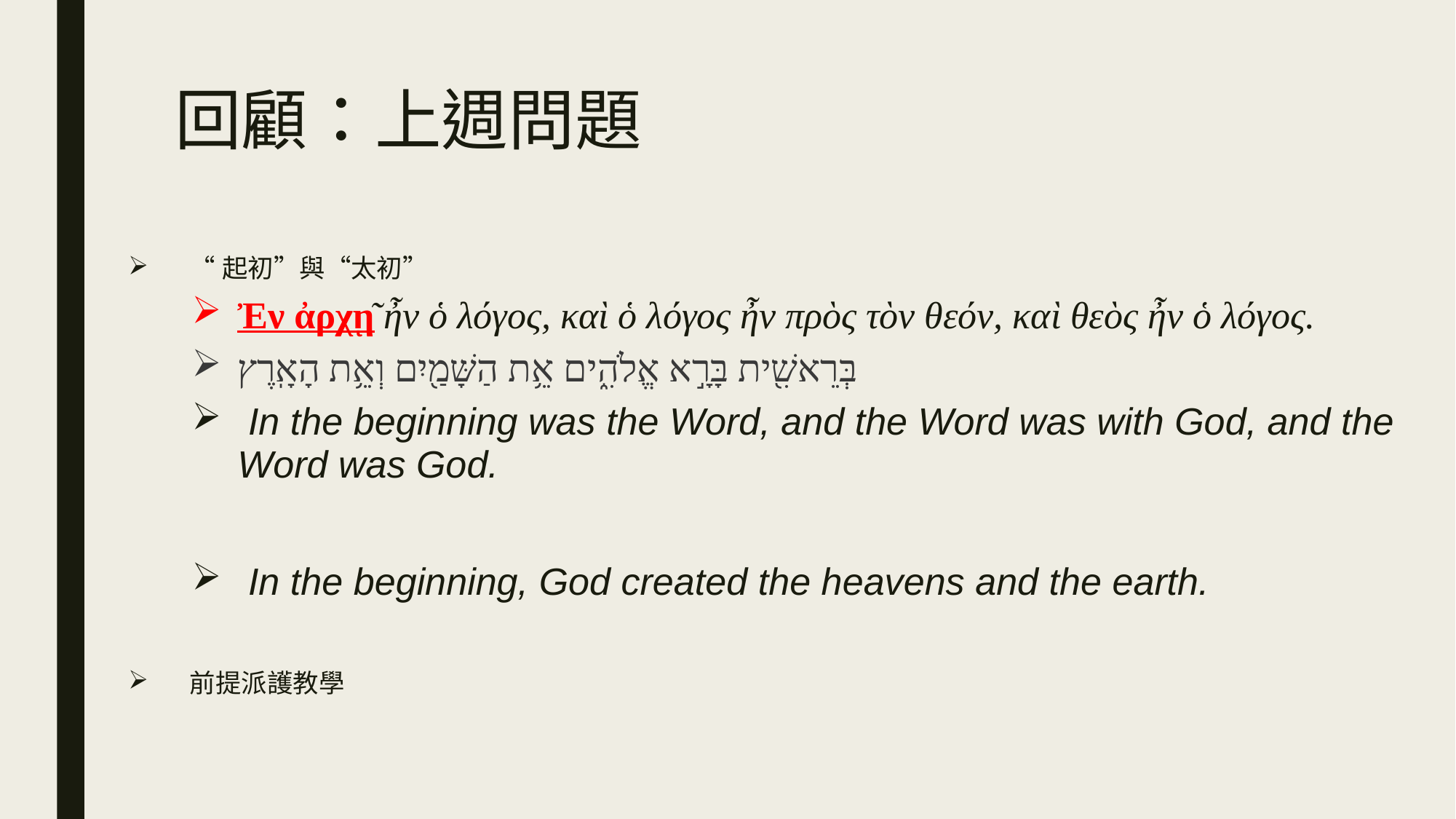

# 回顧：上週問題

“起初”與“太初”
Ἐν ἀρχῇ ἦν ὁ λόγος, καὶ ὁ λόγος ἦν πρὸς τὸν θεόν, καὶ θεὸς ἦν ὁ λόγος.
בְּרֵאשִׁ֖ית בָּרָ֣א אֱלֹהִ֑ים אֵ֥ת הַשָּׁמַ֖יִם וְאֵ֥ת הָאָֽרֶץ
 In the beginning was the Word, and the Word was with God, and the Word was God.

 In the beginning, God created the heavens and the earth.

前提派護教學